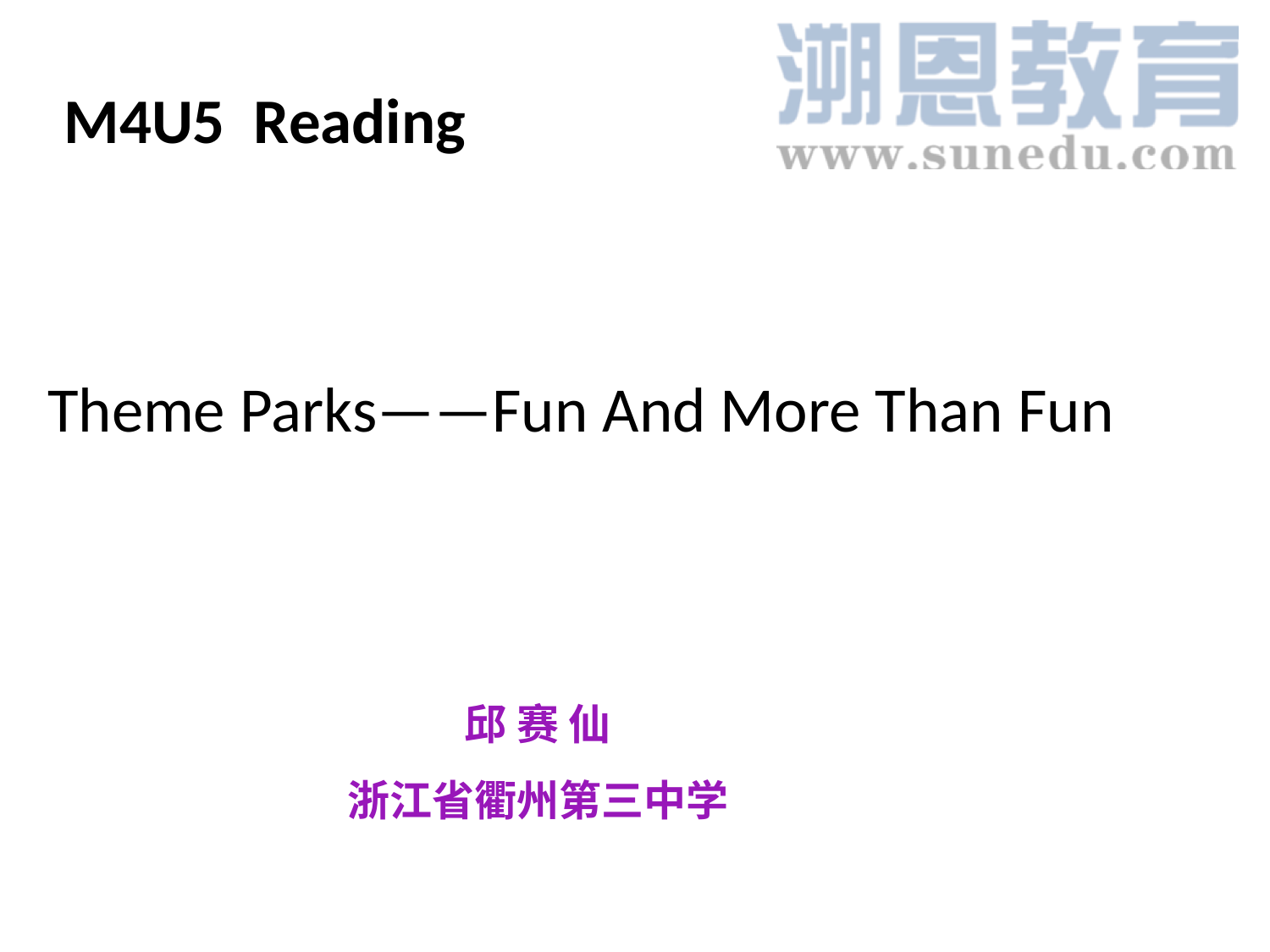

M4U5  Reading
Theme Parks——Fun And More Than Fun
邱 赛 仙
浙江省衢州第三中学